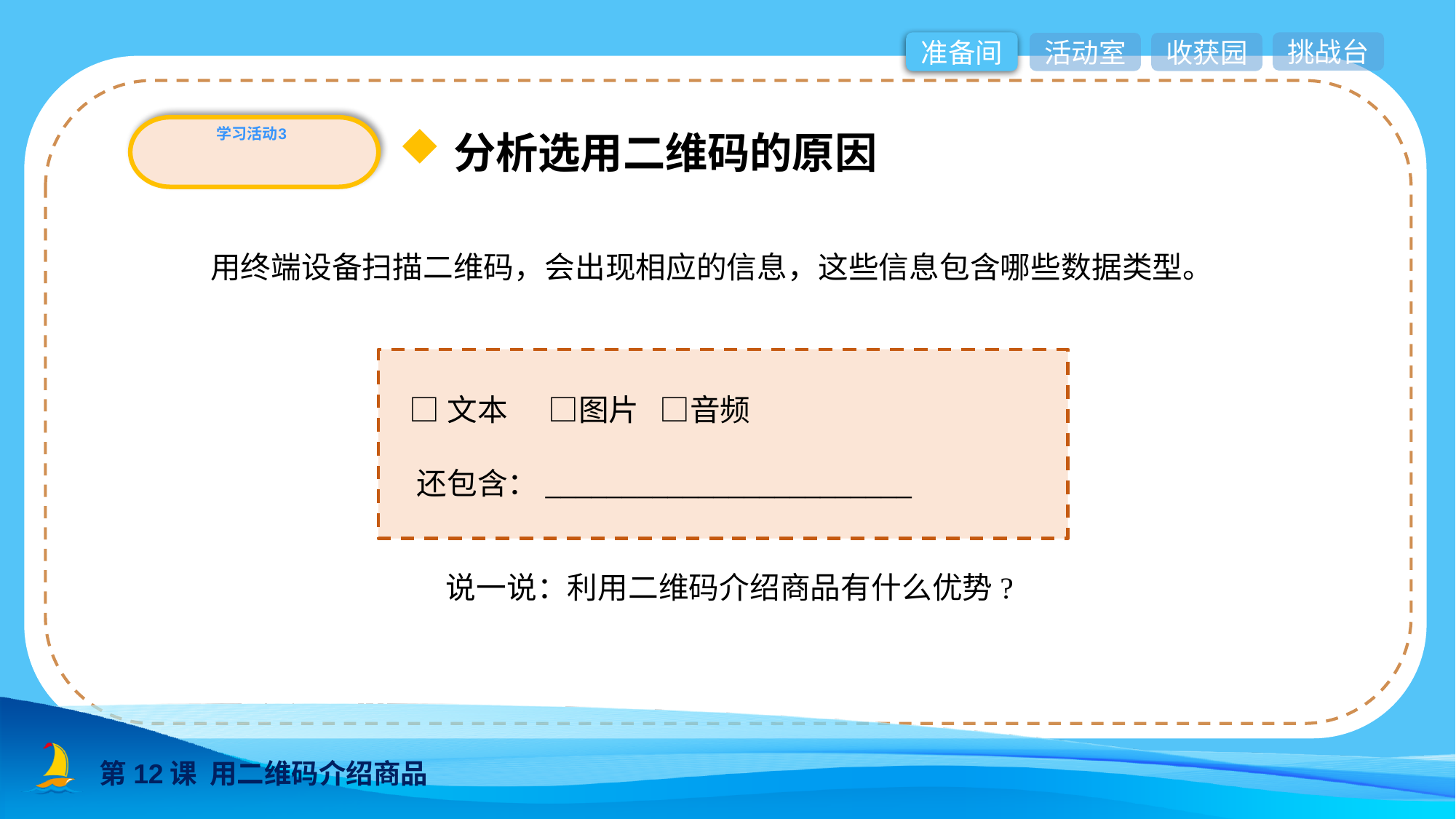

准备间
挑战台
活动室
收获园

学习活动3
分析选用二维码的原因

用终端设备扫描二维码，会出现相应的信息，这些信息包含哪些数据类型。

   □文本      □图片   □音频

   还包含：________________________

说一说：利用二维码介绍商品有什么优势?